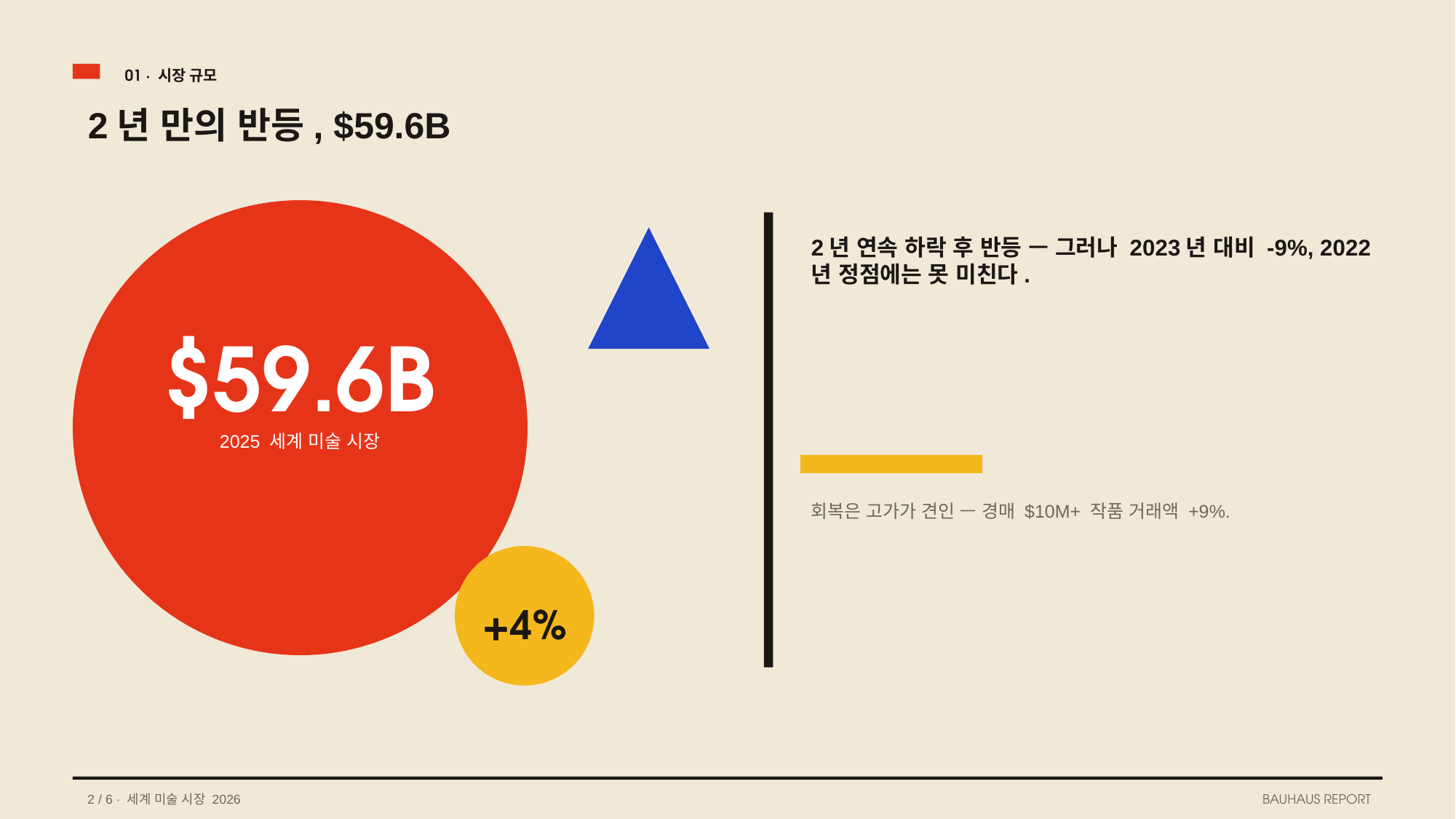

01 · 시장 규모

2년 만의 반등, $59.6B

2년 연속 하락 후 반등 — 그러나 2023년 대비 -9%, 2022년 정점에는 못 미친다.
$59.6B
2025 세계 미술 시장

회복은 고가가 견인 — 경매 $10M+ 작품 거래액 +9%.

+4%

2 / 6 · 세계 미술 시장 2026
BAUHAUS REPORT